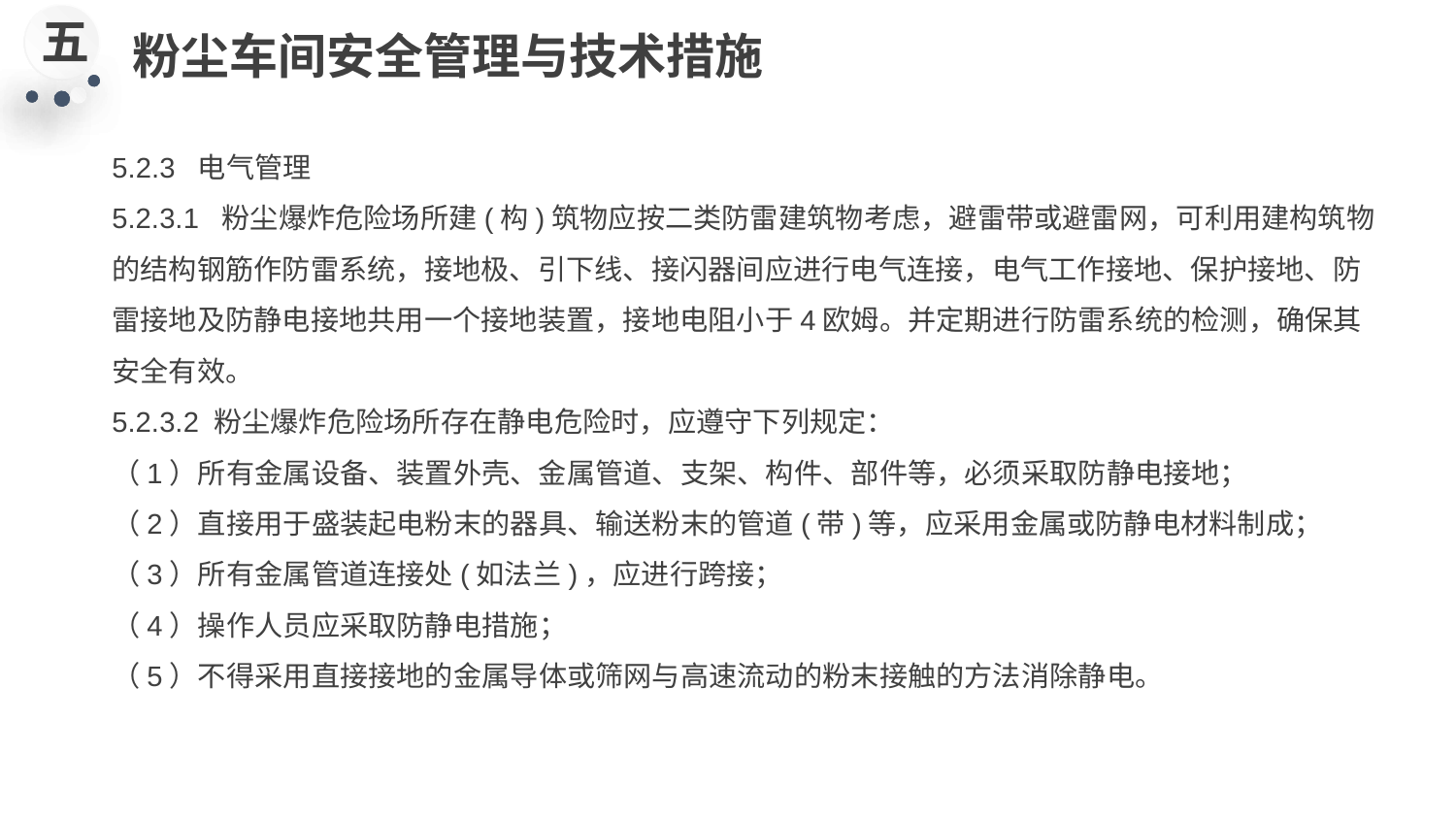

五
粉尘车间安全管理与技术措施
5.2.3  电气管理
5.2.3.1  粉尘爆炸危险场所建(构)筑物应按二类防雷建筑物考虑，避雷带或避雷网，可利用建构筑物的结构钢筋作防雷系统，接地极、引下线、接闪器间应进行电气连接，电气工作接地、保护接地、防雷接地及防静电接地共用一个接地装置，接地电阻小于4欧姆。并定期进行防雷系统的检测，确保其安全有效。
5.2.3.2 粉尘爆炸危险场所存在静电危险时，应遵守下列规定：
（1）所有金属设备、装置外壳、金属管道、支架、构件、部件等，必须采取防静电接地；
（2）直接用于盛装起电粉末的器具、输送粉末的管道(带)等，应采用金属或防静电材料制成；
（3）所有金属管道连接处(如法兰)，应进行跨接；
（4）操作人员应采取防静电措施；
（5）不得采用直接接地的金属导体或筛网与高速流动的粉末接触的方法消除静电。